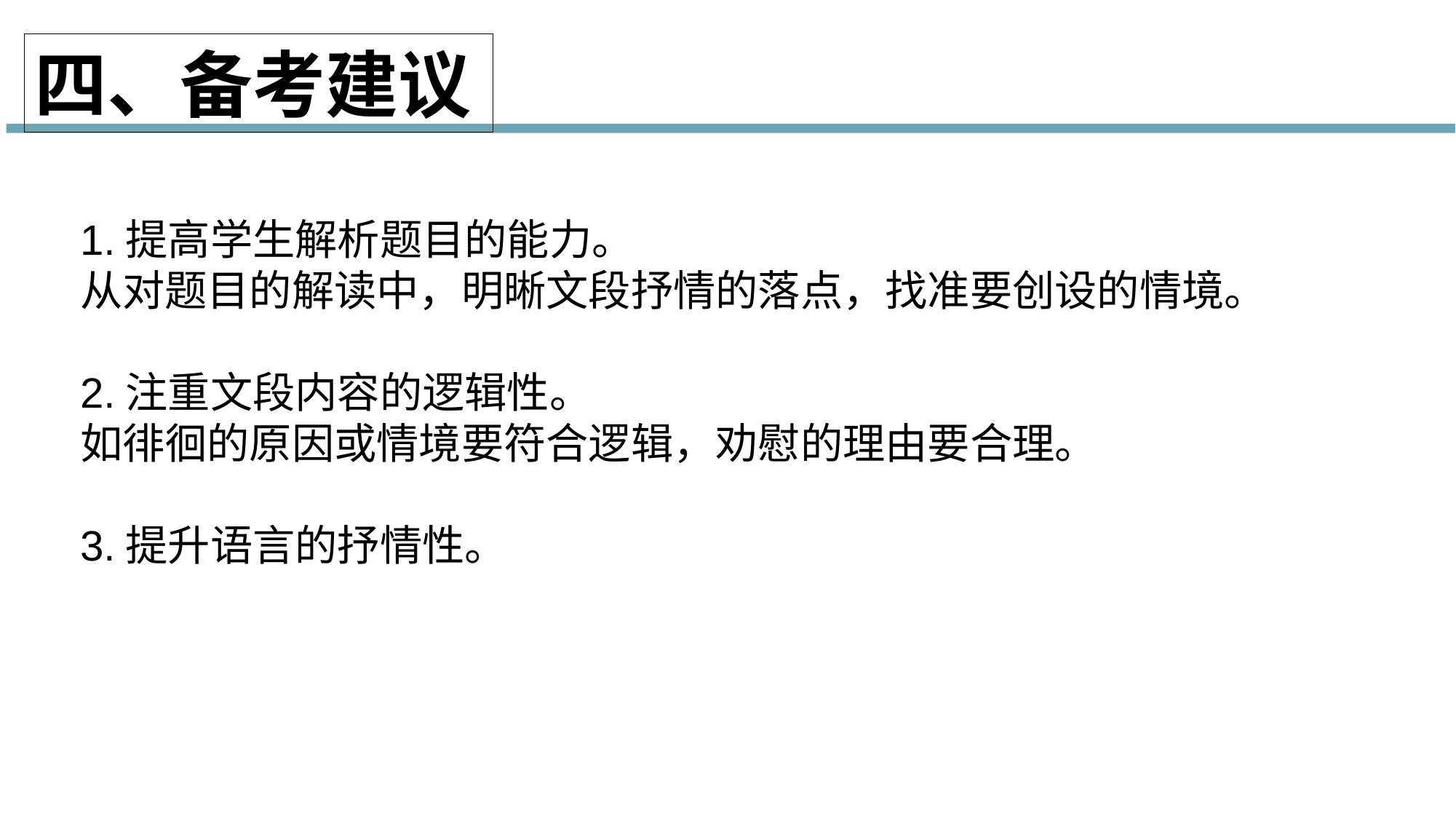

四、备考建议
#

1.提高学生解析题目的能力。
从对题目的解读中，明晰文段抒情的落点，找准要创设的情境。

2.注重文段内容的逻辑性。
如徘徊的原因或情境要符合逻辑，劝慰的理由要合理。

3.提升语言的抒情性。